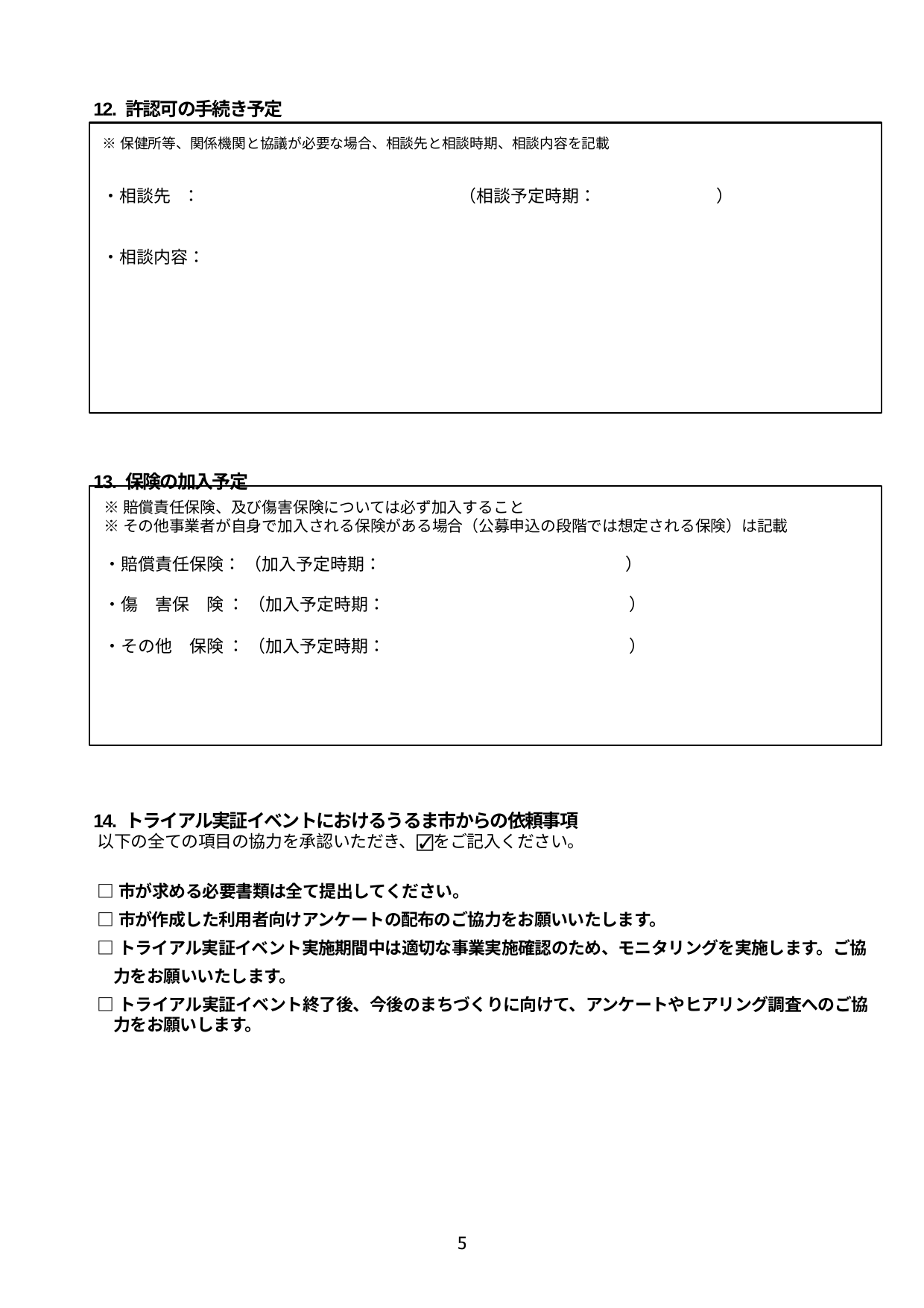

12. 許認可の手続き予定

13. 保険の加入予定

14. トライアル実証イベントにおけるうるま市からの依頼事項

※保健所等、関係機関と協議が必要な場合、相談先と相談時期、相談内容を記載

・相談先   ：	                                                               （相談予定時期：　　　　　　　）

・相談内容：

※賠償責任保険、及び傷害保険については必ず加入すること
※その他事業者が自身で加入される保険がある場合（公募申込の段階では想定される保険）は記載

・賠償責任保険： （加入予定時期：　　　　　　　　　　　　　　 ）

・傷　害保　険 ： （加入予定時期：　　　　　　　　　　　　　　 ）

・その他　保険 ： （加入予定時期：　　　　　　　　　　　　　　 ）
以下の全ての項目の協力を承認いただき、☑をご記入ください。
□市が求める必要書類は全て提出してください。
□市が作成した利用者向けアンケートの配布のご協力をお願いいたします。
□トライアル実証イベント実施期間中は適切な事業実施確認のため、モニタリングを実施します。ご協力をお願いいたします。
□トライアル実証イベント終了後、今後のまちづくりに向けて、アンケートやヒアリング調査へのご協力をお願いします。
5